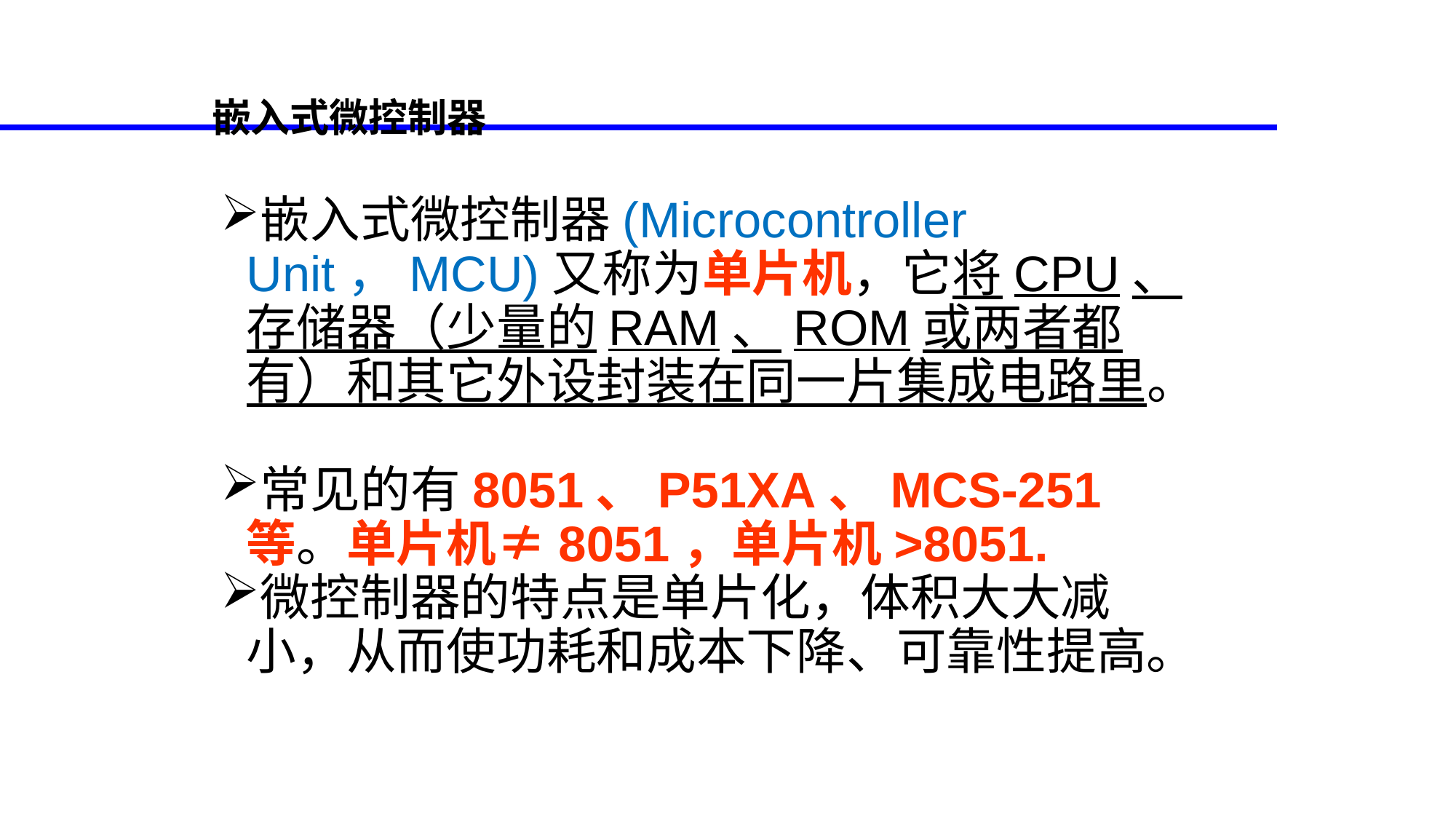

嵌入式微控制器
嵌入式微控制器(Microcontroller Unit，MCU)又称为单片机，它将CPU、存储器（少量的RAM、ROM或两者都有）和其它外设封装在同一片集成电路里。

常见的有8051、P51XA、MCS-251等。单片机≠8051，单片机>8051.
微控制器的特点是单片化，体积大大减小，从而使功耗和成本下降、可靠性提高。

14